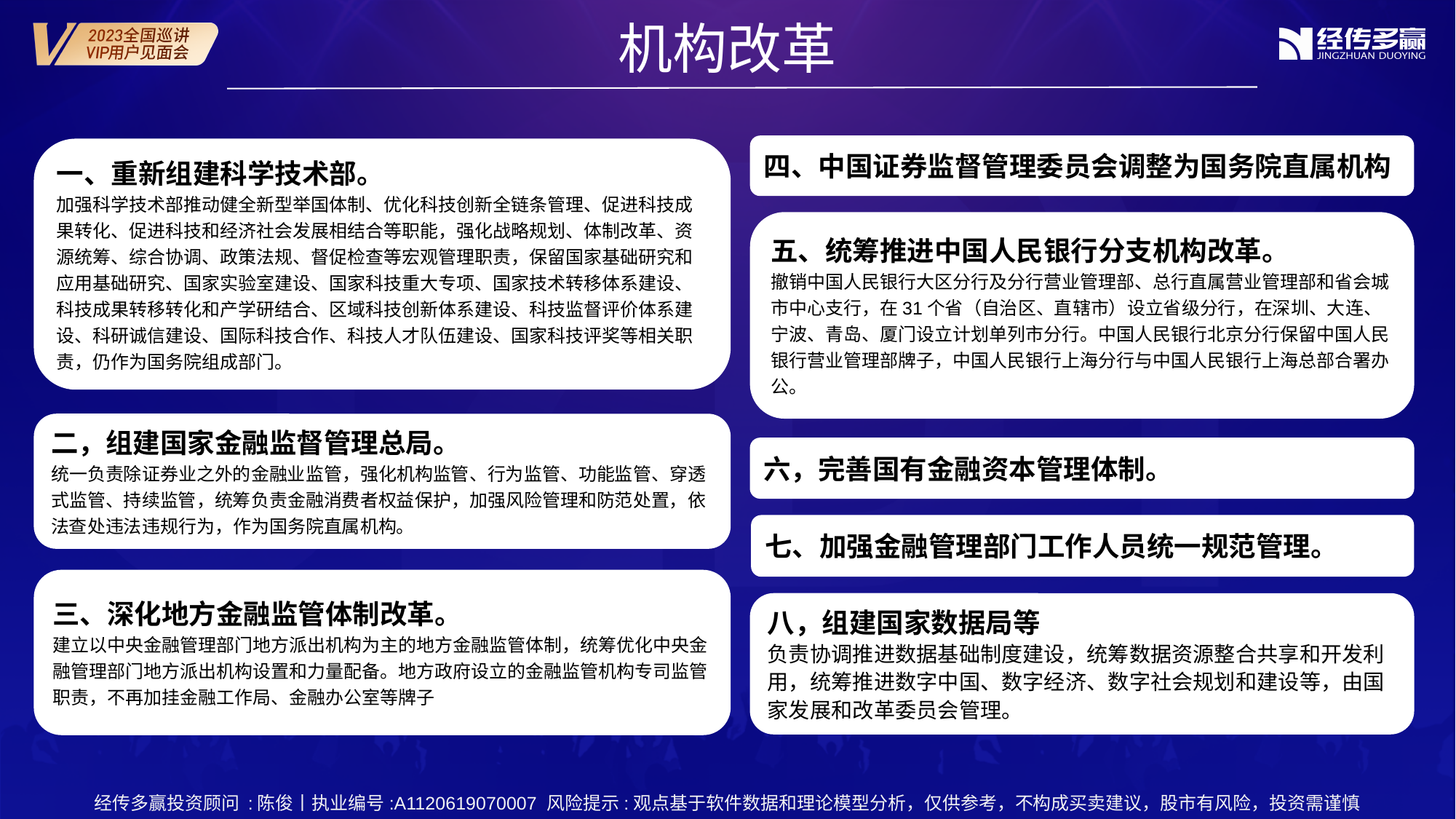

机构改革
四、中国证券监督管理委员会调整为国务院直属机构
一、重新组建科学技术部。
加强科学技术部推动健全新型举国体制、优化科技创新全链条管理、促进科技成果转化、促进科技和经济社会发展相结合等职能，强化战略规划、体制改革、资源统筹、综合协调、政策法规、督促检查等宏观管理职责，保留国家基础研究和应用基础研究、国家实验室建设、国家科技重大专项、国家技术转移体系建设、科技成果转移转化和产学研结合、区域科技创新体系建设、科技监督评价体系建设、科研诚信建设、国际科技合作、科技人才队伍建设、国家科技评奖等相关职责，仍作为国务院组成部门。
五、统筹推进中国人民银行分支机构改革。
撤销中国人民银行大区分行及分行营业管理部、总行直属营业管理部和省会城市中心支行，在31个省（自治区、直辖市）设立省级分行，在深圳、大连、宁波、青岛、厦门设立计划单列市分行。中国人民银行北京分行保留中国人民银行营业管理部牌子，中国人民银行上海分行与中国人民银行上海总部合署办公。
二，组建国家金融监督管理总局。
统一负责除证券业之外的金融业监管，强化机构监管、行为监管、功能监管、穿透式监管、持续监管，统筹负责金融消费者权益保护，加强风险管理和防范处置，依法查处违法违规行为，作为国务院直属机构。
六，完善国有金融资本管理体制。
七、加强金融管理部门工作人员统一规范管理。
三、深化地方金融监管体制改革。
建立以中央金融管理部门地方派出机构为主的地方金融监管体制，统筹优化中央金融管理部门地方派出机构设置和力量配备。地方政府设立的金融监管机构专司监管职责，不再加挂金融工作局、金融办公室等牌子
八，组建国家数据局等
负责协调推进数据基础制度建设，统筹数据资源整合共享和开发利用，统筹推进数字中国、数字经济、数字社会规划和建设等，由国家发展和改革委员会管理。